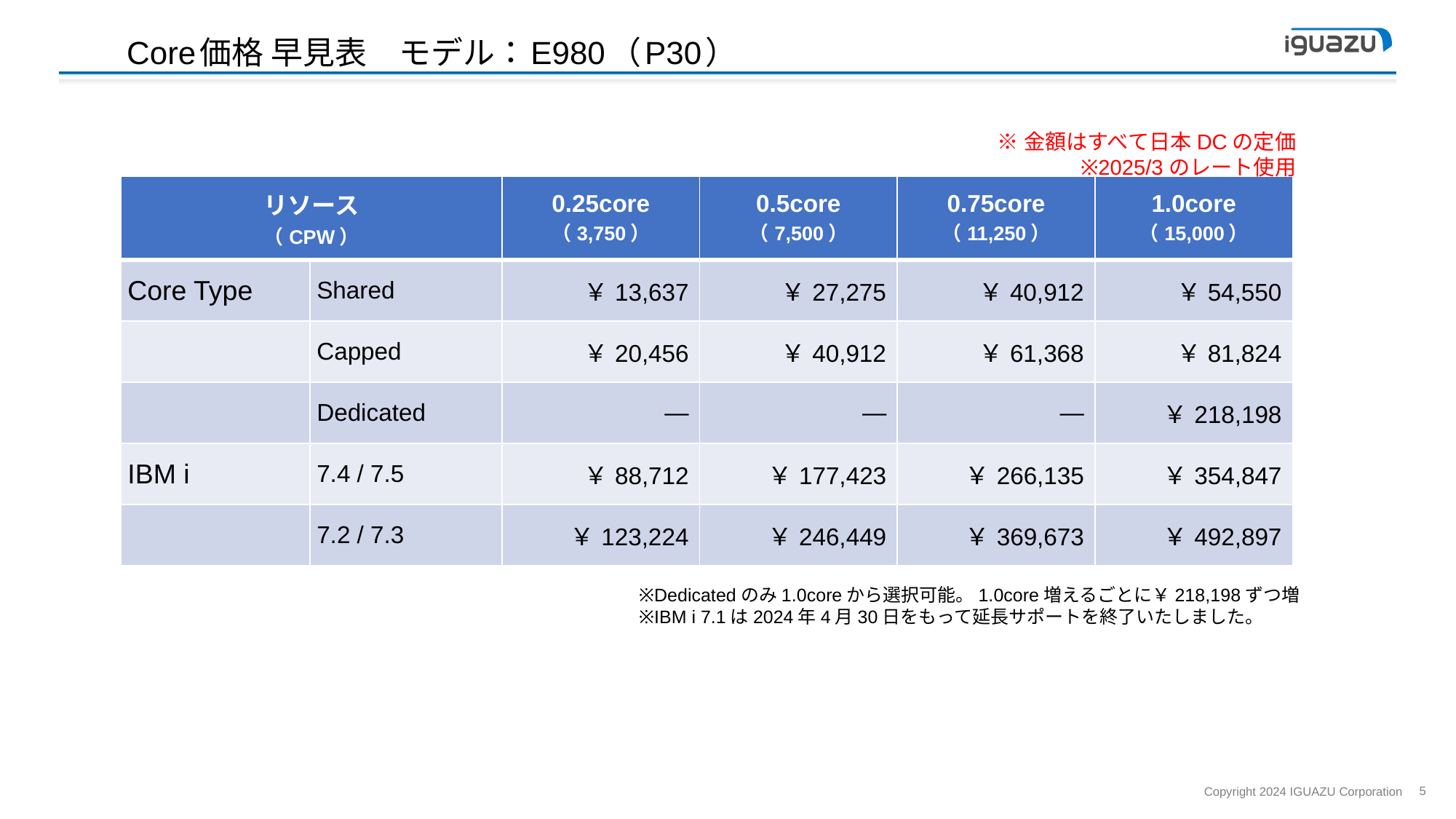

Core価格 早見表　モデル：E980（P30）
※金額はすべて日本DCの定価
※2025/3のレート使用
| リソース （CPW） |  | 0.25core （3,750） | 0.5core （7,500） | 0.75core （11,250） | 1.0core （15,000） |
| --- | --- | --- | --- | --- | --- |
| Core Type | Shared | ￥13,637 | ￥27,275 | ￥40,912 | ￥54,550 |
|  | Capped | ￥20,456 | ￥40,912 | ￥61,368 | ￥81,824 |
|  | Dedicated | ― | ― | ― | ￥218,198 |
| IBM i | 7.4 / 7.5 | ￥88,712 | ￥177,423 | ￥266,135 | ￥354,847 |
|  | 7.2 / 7.3 | ￥123,224 | ￥246,449 | ￥369,673 | ￥492,897 |
※Dedicatedのみ1.0coreから選択可能。1.0core増えるごとに￥218,198ずつ増
※IBM i 7.1は2024年4月30日をもって延長サポートを終了いたしました。